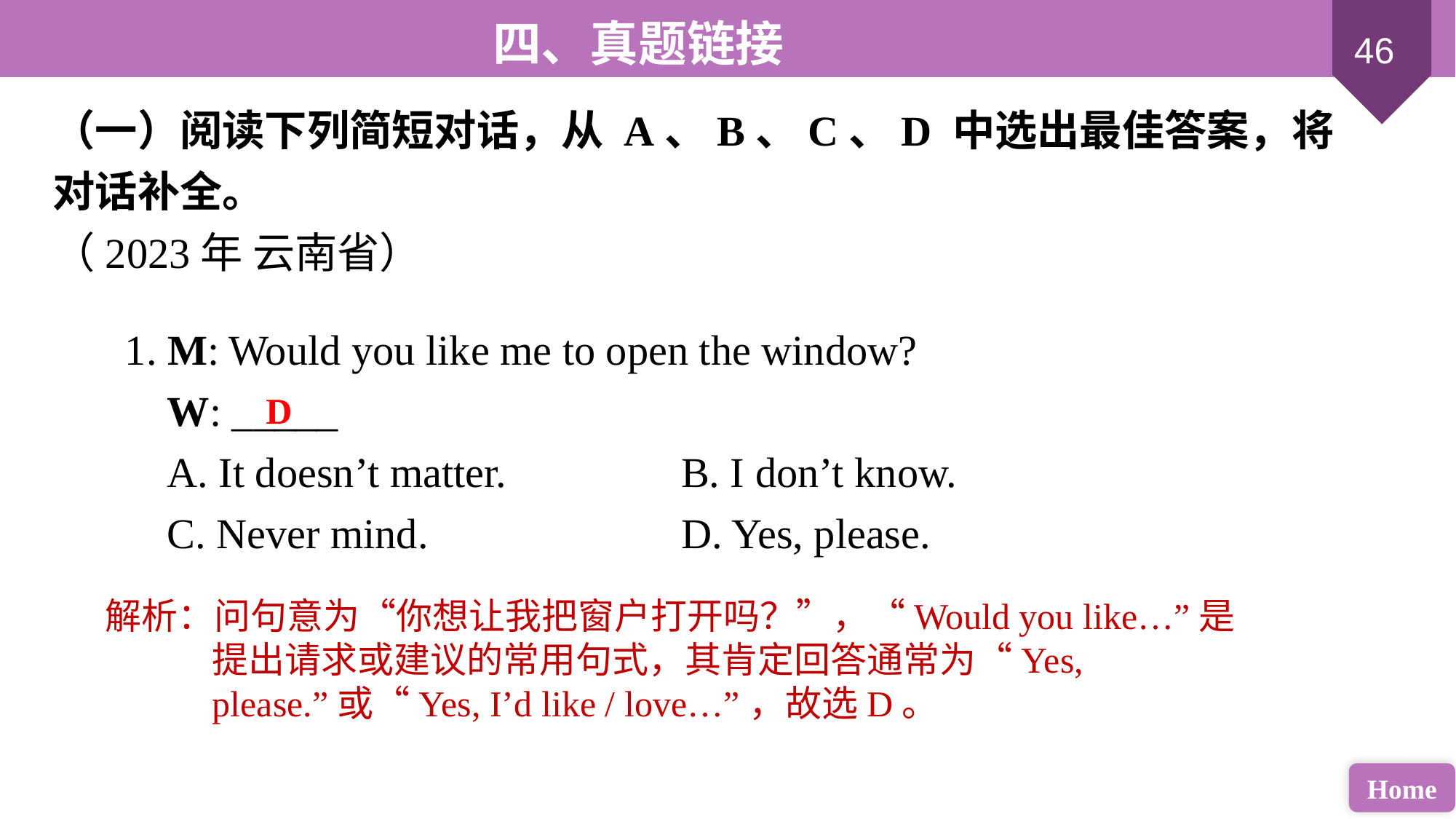

（一）阅读下列简短对话，从 A、B、C、D 中选出最佳答案，将对话补全。
（2023年 云南省）
1. M: Would you like me to open the window?
    W: _____
    A. It doesn’t matter.		 B. I don’t know.
    C. Never mind. 			 D. Yes, please.
D
解析：问句意为“你想让我把窗户打开吗？”，“Would you like…”是提出请求或建议的常用句式，其肯定回答通常为“Yes, please.”或“Yes, I’d like / love…”，故选D。